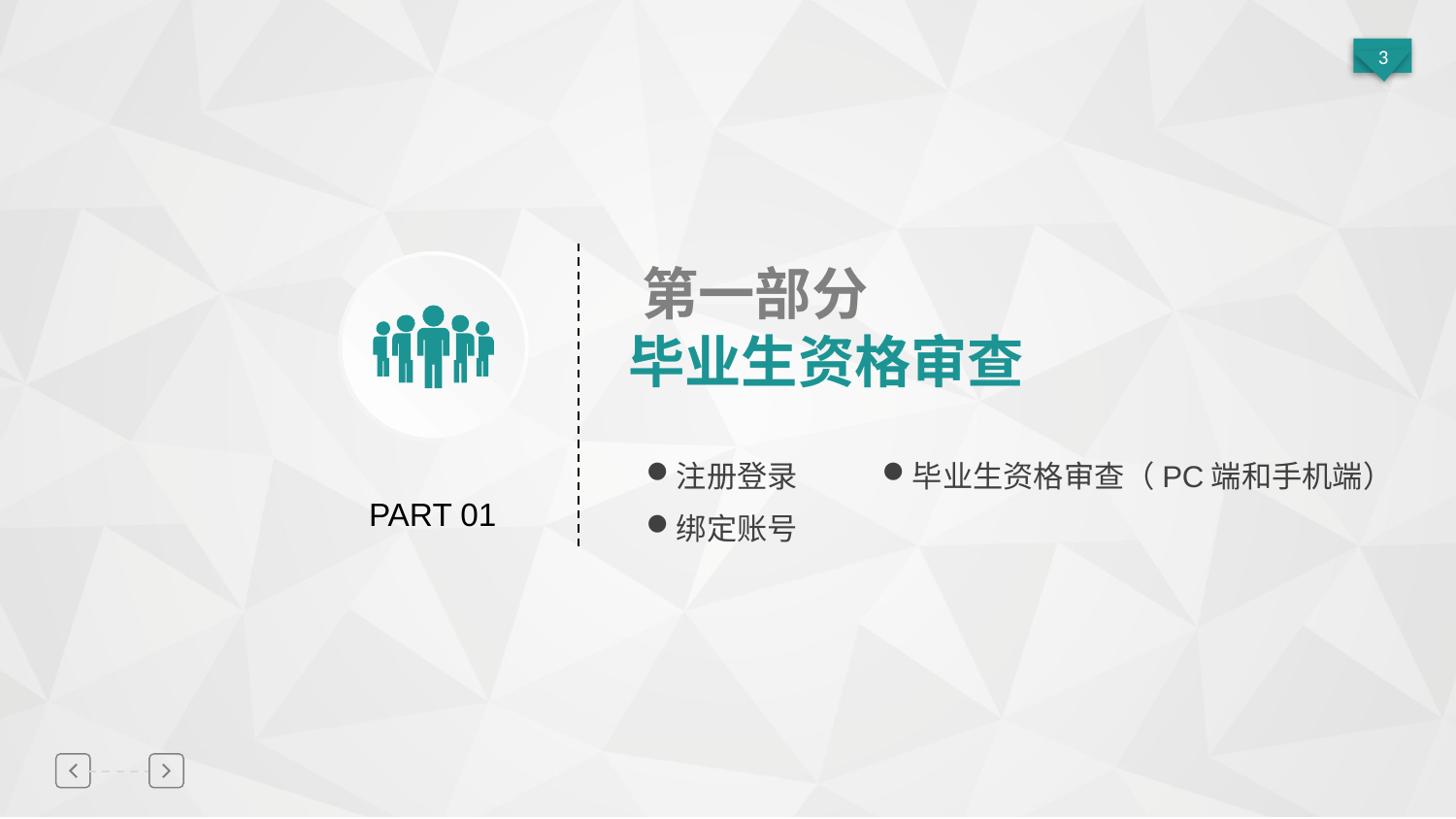

第一部分
毕业生资格审查
毕业生资格审查（PC端和手机端）
注册登录
PART 01
绑定账号